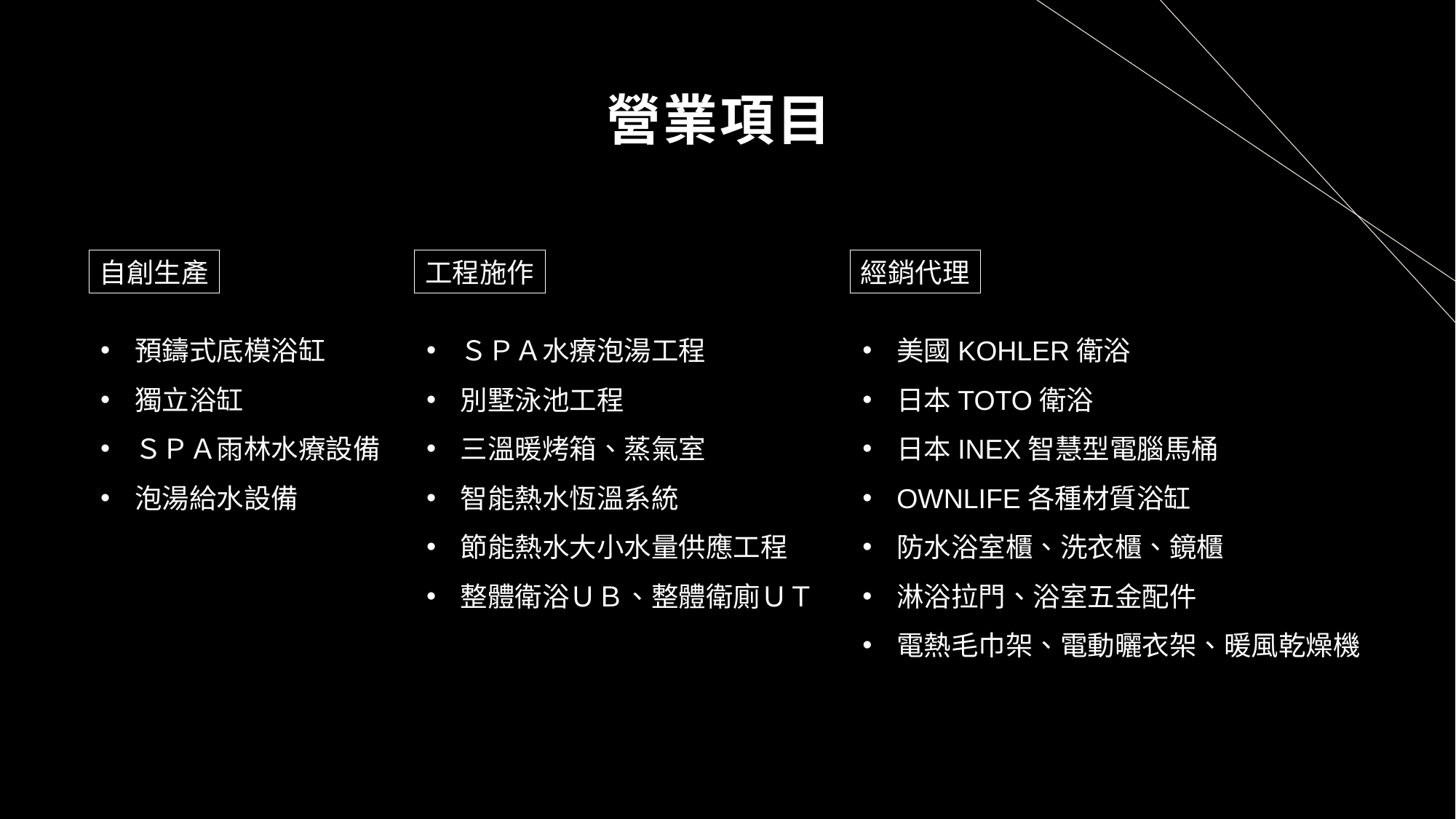

# 營業項目
自創生產
工程施作
經銷代理
預鑄式底模浴缸
獨立浴缸
ＳＰＡ雨林水療設備
泡湯給水設備
ＳＰＡ水療泡湯工程
別墅泳池工程
三溫暖烤箱、蒸氣室
智能熱水恆溫系統
節能熱水大小水量供應工程
整體衛浴ＵＢ、整體衛廁ＵＴ
美國KOHLER衛浴
日本TOTO衛浴
日本INEX智慧型電腦馬桶
OWNLIFE各種材質浴缸
防水浴室櫃、洗衣櫃、鏡櫃
淋浴拉門、浴室五金配件
電熱毛巾架、電動曬衣架、暖風乾燥機